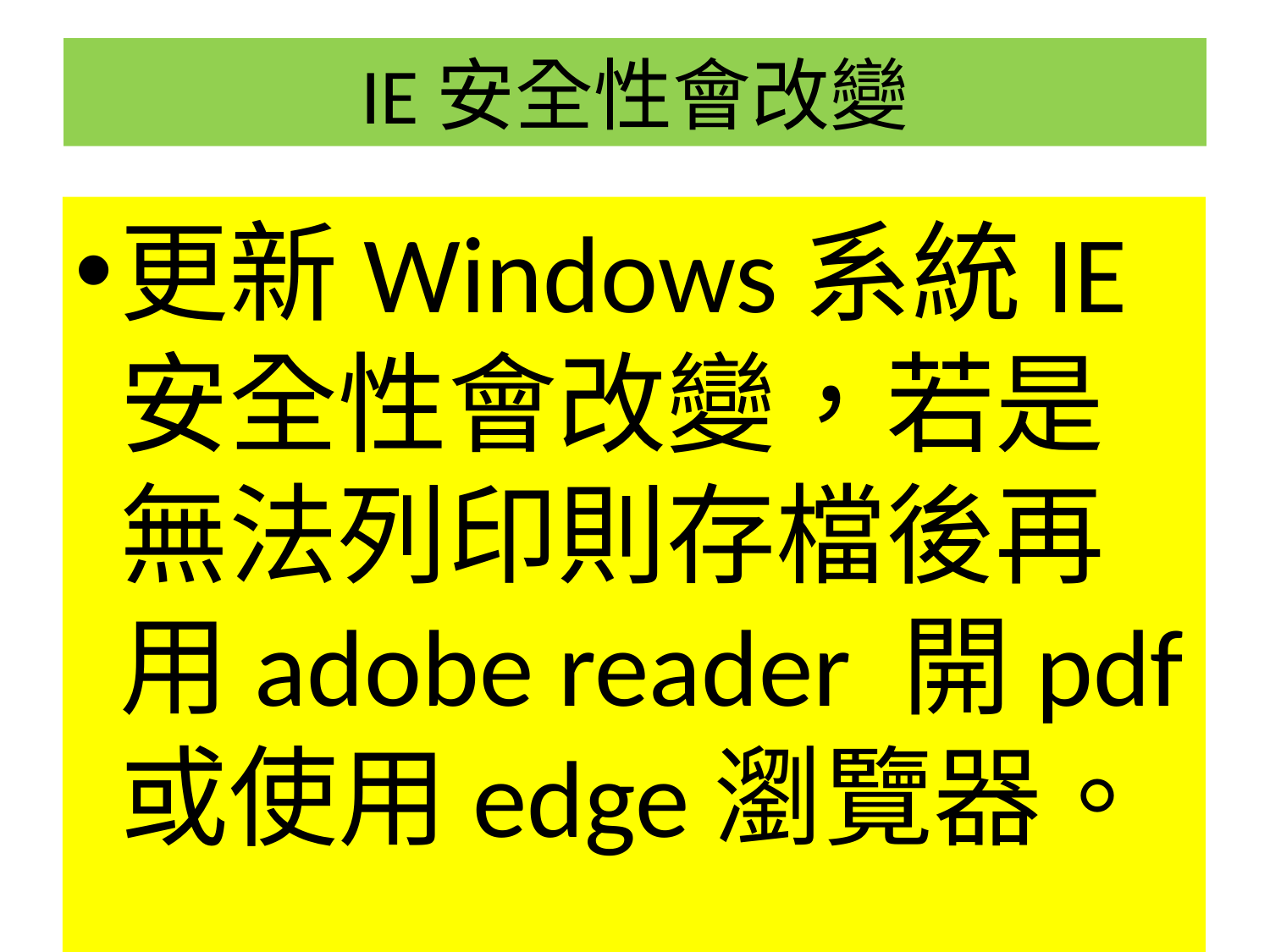

# IE安全性會改變
更新Windows系統IE安全性會改變，若是無法列印則存檔後再用adobe reader 開pdf 或使用edge瀏覽器。